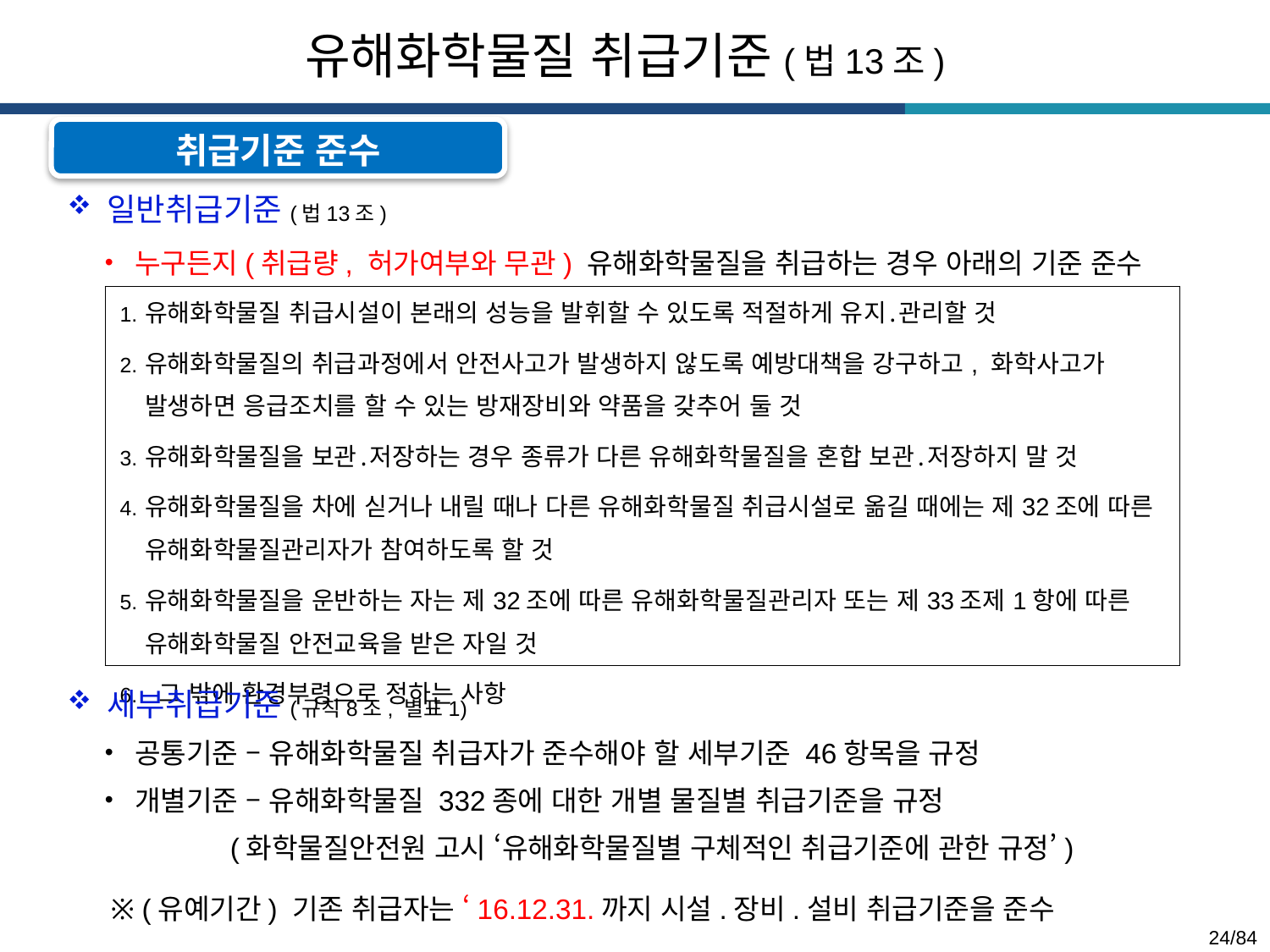

유해화학물질 취급기준(법13조)
취급기준 준수
일반취급기준(법13조)
누구든지(취급량, 허가여부와 무관) 유해화학물질을 취급하는 경우 아래의 기준 준수
| 유해화학물질 취급시설이 본래의 성능을 발휘할 수 있도록 적절하게 유지․관리할 것 유해화학물질의 취급과정에서 안전사고가 발생하지 않도록 예방대책을 강구하고, 화학사고가 발생하면 응급조치를 할 수 있는 방재장비와 약품을 갖추어 둘 것 유해화학물질을 보관․저장하는 경우 종류가 다른 유해화학물질을 혼합 보관․저장하지 말 것 유해화학물질을 차에 싣거나 내릴 때나 다른 유해화학물질 취급시설로 옮길 때에는 제32조에 따른 유해화학물질관리자가 참여하도록 할 것 유해화학물질을 운반하는 자는 제32조에 따른 유해화학물질관리자 또는 제33조제1항에 따른 유해화학물질 안전교육을 받은 자일 것 그 밖에 환경부령으로 정하는 사항 |
| --- |
세부취급기준(규칙8조, 별표1)
공통기준 – 유해화학물질 취급자가 준수해야 할 세부기준 46항목을 규정
개별기준 – 유해화학물질 332종에 대한 개별 물질별 취급기준을 규정
                (화학물질안전원 고시 ‘유해화학물질별 구체적인 취급기준에 관한 규정’)
※ (유예기간) 기존 취급자는 ‘16.12.31.까지 시설.장비.설비 취급기준을 준수